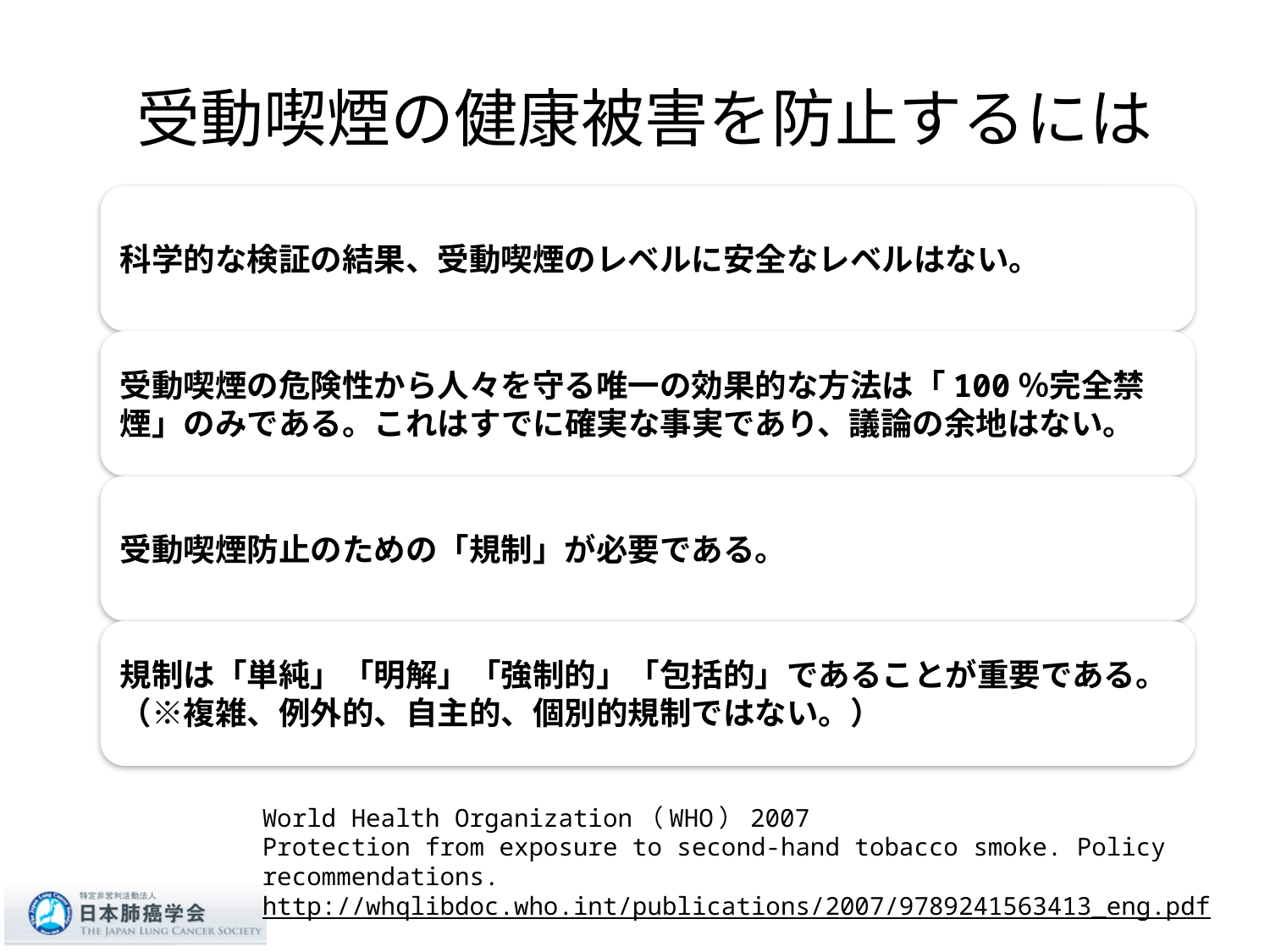

# 受動喫煙の健康被害を防止するには
科学的な検証の結果、受動喫煙のレベルに安全なレベルはない。
受動喫煙の危険性から人々を守る唯一の効果的な方法は「100％完全禁煙」のみである。これはすでに確実な事実であり、議論の余地はない。
受動喫煙防止のための「規制」が必要である。
規制は「単純」「明解」「強制的」「包括的」であることが重要である。（※複雑、例外的、自主的、個別的規制ではない。）
World Health Organization（WHO）2007
Protection from exposure to second-hand tobacco smoke. Policy recommendations.
http://whqlibdoc.who.int/publications/2007/9789241563413_eng.pdf